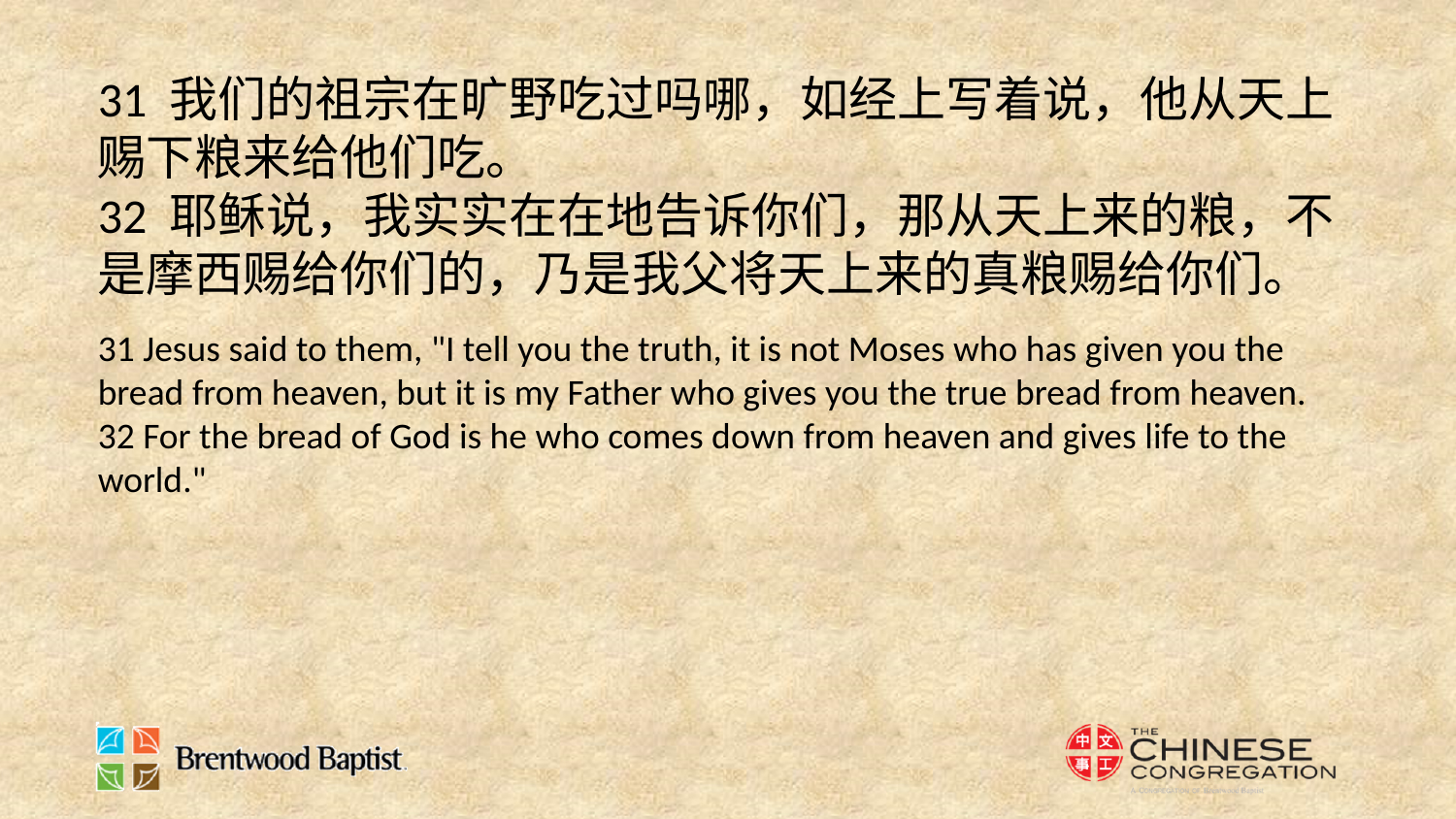

31 我们的祖宗在旷野吃过吗哪，如经上写着说，他从天上赐下粮来给他们吃。
32 耶稣说，我实实在在地告诉你们，那从天上来的粮，不是摩西赐给你们的，乃是我父将天上来的真粮赐给你们。

31 Jesus said to them, "I tell you the truth, it is not Moses who has given you the bread from heaven, but it is my Father who gives you the true bread from heaven.
32 For the bread of God is he who comes down from heaven and gives life to the world."